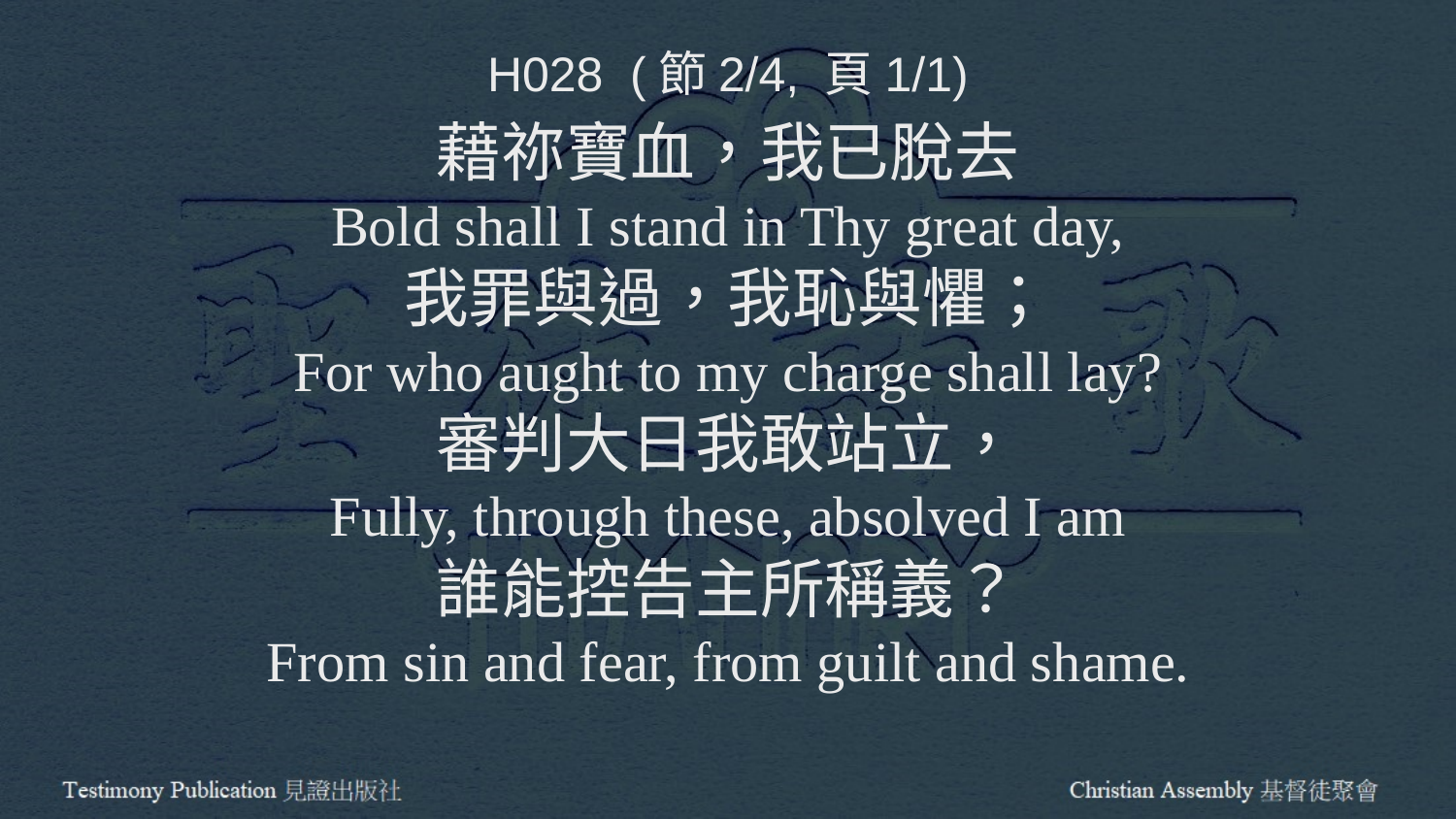

H028  (節2/4, 頁1/1)
藉祢寶血，我已脫去
Bold shall I stand in Thy great day,
我罪與過，我恥與懼；
For who aught to my charge shall lay?
審判大日我敢站立，
Fully, through these, absolved I am
誰能控告主所稱義？
From sin and fear, from guilt and shame.